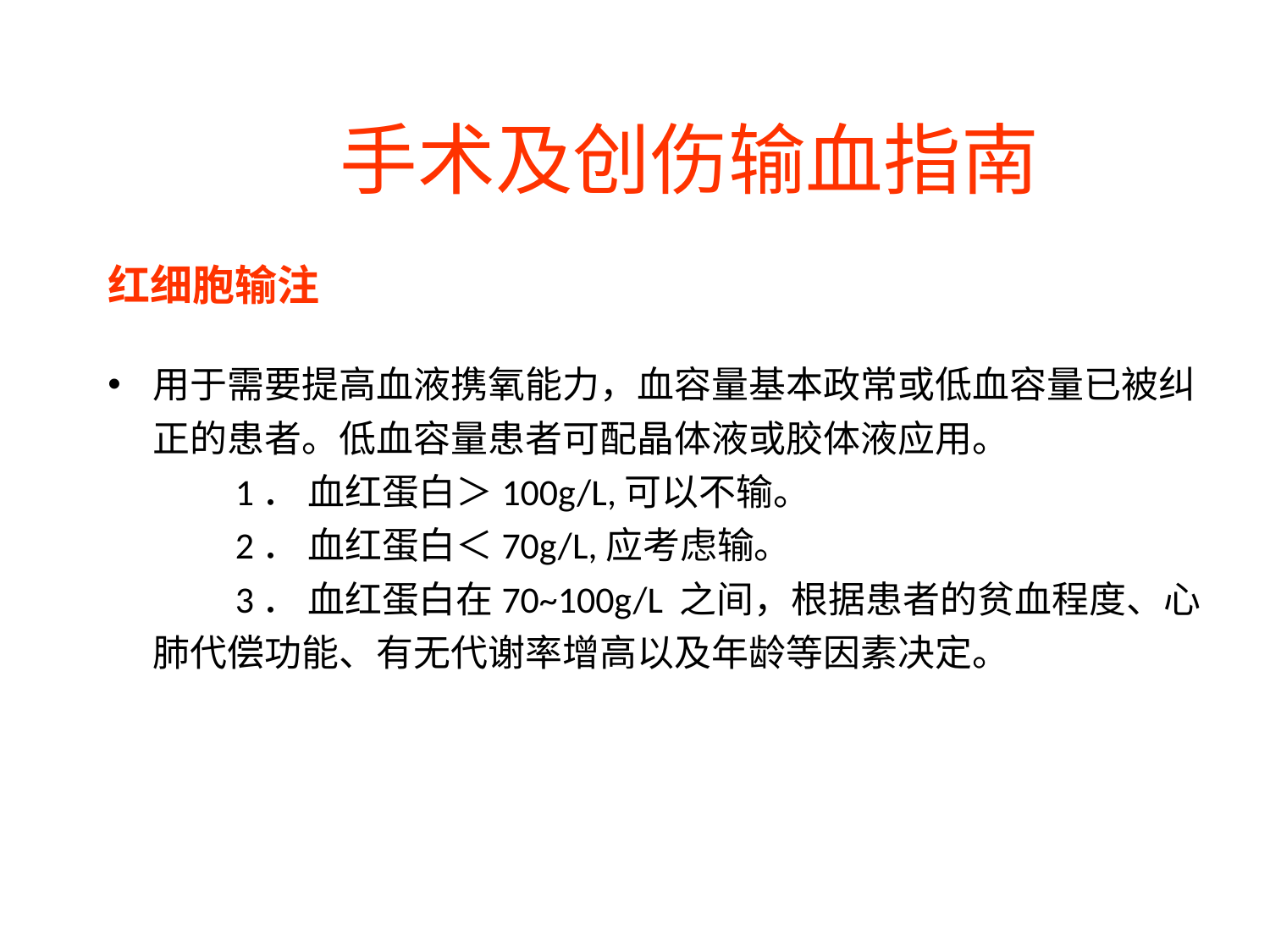

# 手术及创伤输血指南
红细胞输注
用于需要提高血液携氧能力，血容量基本政常或低血容量已被纠正的患者。低血容量患者可配晶体液或胶体液应用。
　　1． 血红蛋白＞100g/L,可以不输。
　　2． 血红蛋白＜70g/L,应考虑输。
　　3． 血红蛋白在70~100g/L 之间，根据患者的贫血程度、心肺代偿功能、有无代谢率增高以及年龄等因素决定。